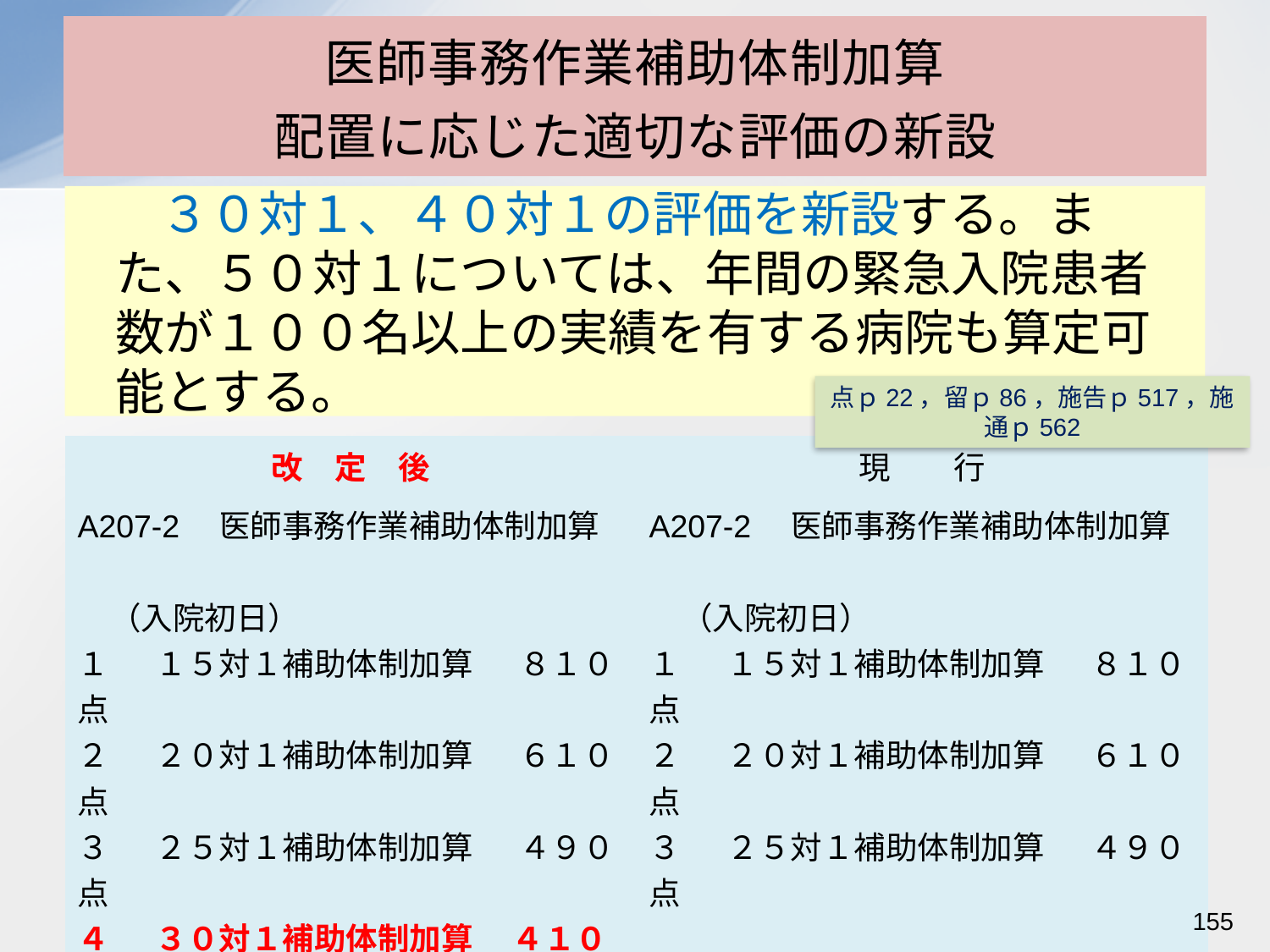

# 医師事務作業補助体制加算 配置に応じた適切な評価の新設
   ３０対１、４０対１の評価を新設する。また、５０対１については、年間の緊急入院患者数が１００名以上の実績を有する病院も算定可能とする。
点ｐ22，留ｐ86，施告ｐ517，施通ｐ562
| 改　定　後 | 現　　行 |
| --- | --- |
| A207-2　医師事務作業補助体制加算 　　　　　　　　　　　　　　　　　　（入院初日） １　 １５対１補助体制加算　 ８１０点 ２　 ２０対１補助体制加算　 ６１０点 ３　 ２５対１補助体制加算　 ４９０点 ４　 ３０対１補助体制加算　 ４１０点（新） ５　 ４０対１補助体制加算　 ３３０点（新） ６　 ５０対１補助体制加算　 ２５５点 ７　 ７５対１補助体制加算　 １８０点 ８　１００対１補助体制加算　 １３８点 | A207-2　医師事務作業補助体制加算 　　　　　　　　　　　　　　　　　　（入院初日） １　 １５対１補助体制加算　 ８１０点 ２　 ２０対１補助体制加算　 ６１０点 ３　 ２５対１補助体制加算 　 ４９０点 ４　 ５０対１補助体制加算　 ２５５点 ５　 ７５対１補助体制加算　 １８０点 ６　１００対１補助体制加算　 １３８点 |
155